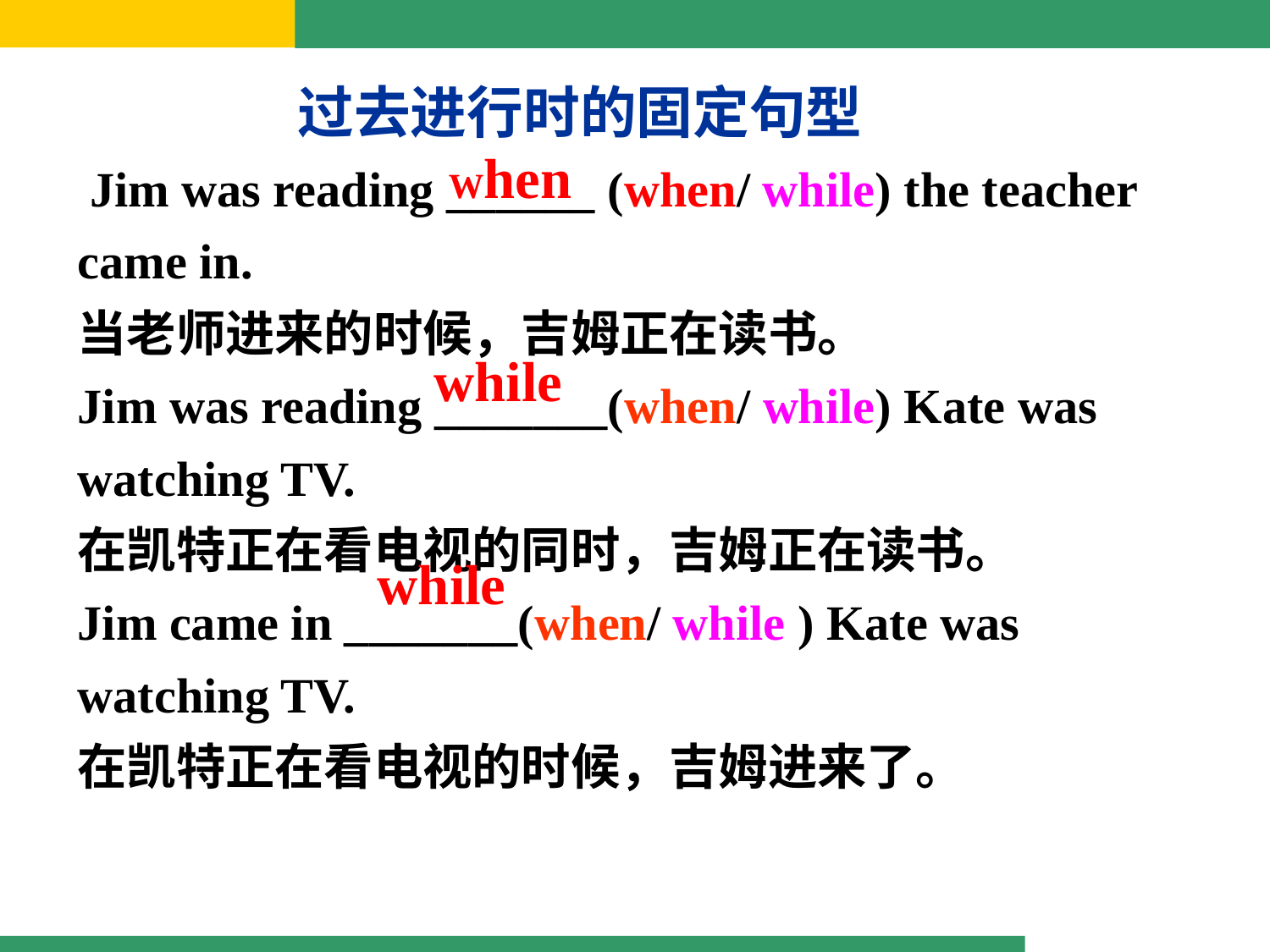

过去进行时的固定句型
 Jim was reading ______ (when/ while) the teacher came in.
当老师进来的时候，吉姆正在读书。
Jim was reading _______(when/ while) Kate was watching TV.
在凯特正在看电视的同时，吉姆正在读书。
Jim came in _______(when/ while ) Kate was watching TV.
在凯特正在看电视的时候，吉姆进来了。

        When

    while

while